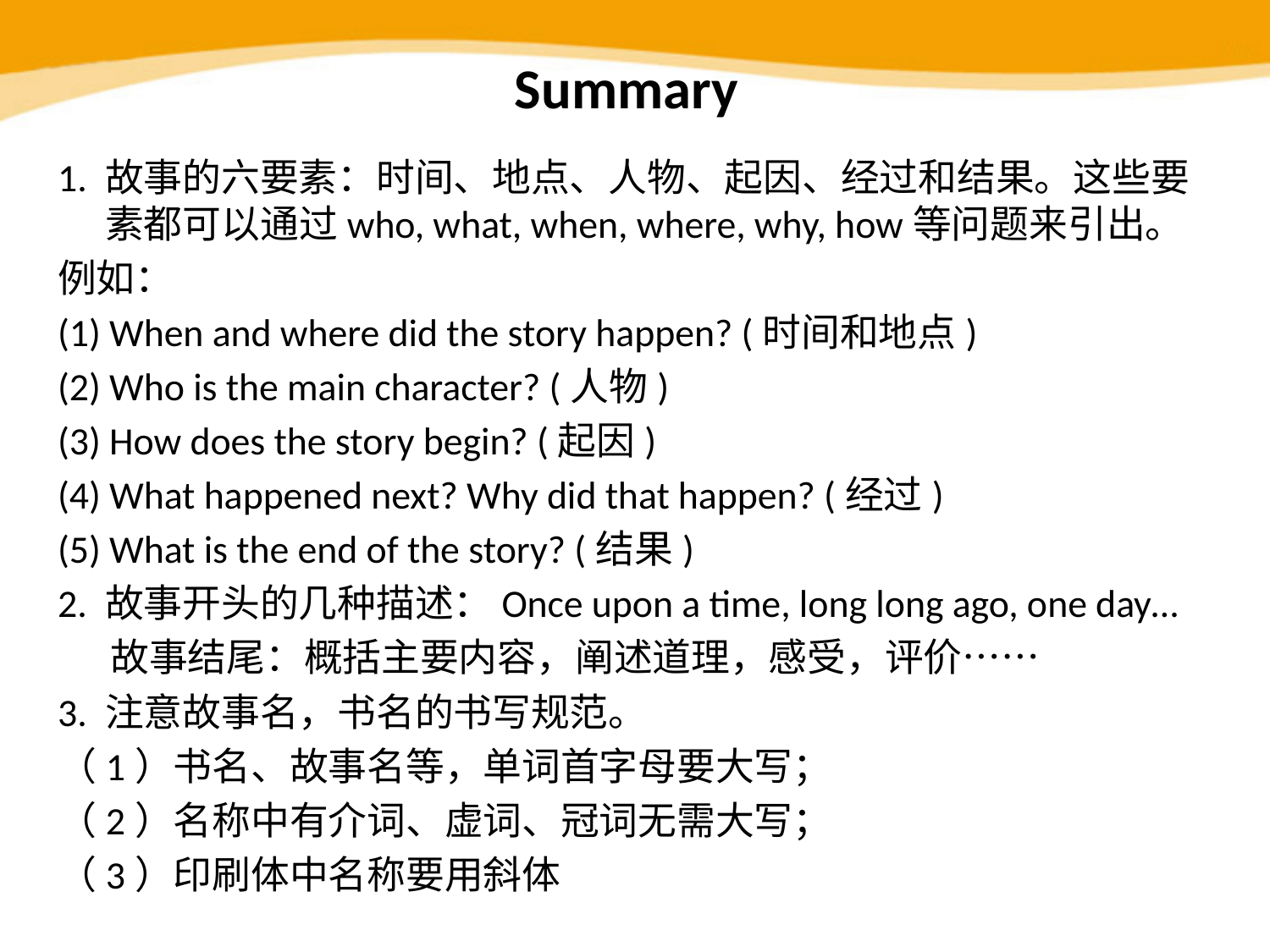

Summary
1. 故事的六要素：时间、地点、人物、起因、经过和结果。这些要素都可以通过who, what, when, where, why, how等问题来引出。
例如：
(1) When and where did the story happen? (时间和地点)
(2) Who is the main character? (人物)
(3) How does the story begin? (起因)
(4) What happened next? Why did that happen? (经过)
(5) What is the end of the story? (结果)
2. 故事开头的几种描述：Once upon a time, long long ago, one day…
     故事结尾：概括主要内容，阐述道理，感受，评价……
3. 注意故事名，书名的书写规范。
（1）书名、故事名等，单词首字母要大写；
（2）名称中有介词、虚词、冠词无需大写；
（3）印刷体中名称要用斜体